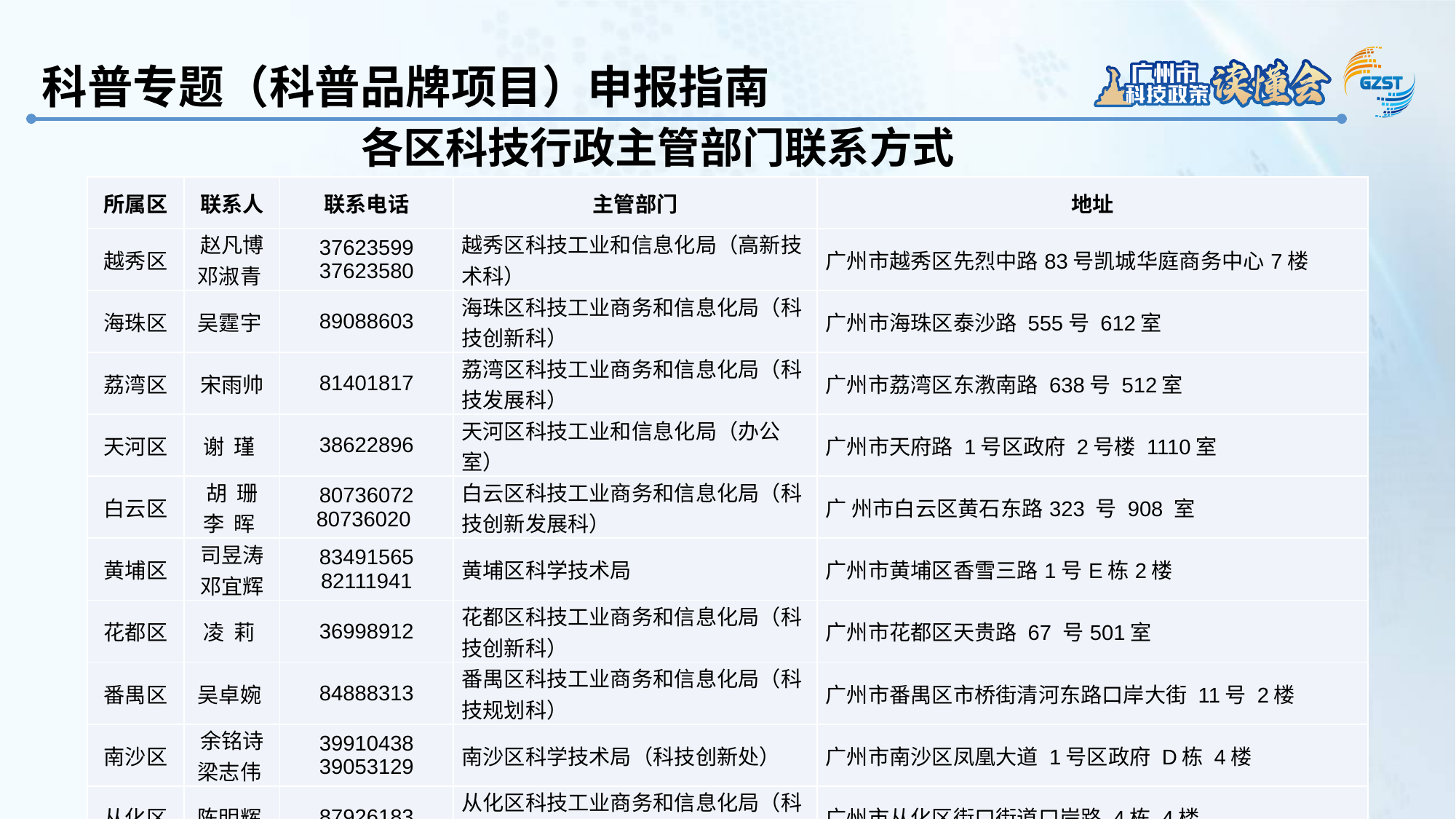

科普专题（科普品牌项目）申报指南
各区科技行政主管部门联系方式
| 所属区 | 联系人 | 联系电话 | 主管部门 | 地址 |
| --- | --- | --- | --- | --- |
| 越秀区 | 赵凡博邓淑青 | 37623599 37623580 | 越秀区科技工业和信息化局（高新技术科） | 广州市越秀区先烈中路83号凯城华庭商务中心7楼 |
| 海珠区 | 吴霆宇 | 89088603 | 海珠区科技工业商务和信息化局（科技创新科） | 广州市海珠区泰沙路 555号 612室 |
| 荔湾区 | 宋雨帅 | 81401817 | 荔湾区科技工业商务和信息化局（科技发展科） | 广州市荔湾区东漖南路 638号 512室 |
| 天河区 | 谢 瑾 | 38622896 | 天河区科技工业和信息化局（办公室） | 广州市天府路 1号区政府 2号楼 1110室 |
| 白云区 | 胡 珊 李 晖 | 80736072 80736020 | 白云区科技工业商务和信息化局（科技创新发展科） | 广 州市白云区黄石东路323 号 908 室 |
| 黄埔区 | 司昱涛邓宜辉 | 83491565 82111941 | 黄埔区科学技术局 | 广州市黄埔区香雪三路1号E栋2楼 |
| 花都区 | 凌 莉 | 36998912 | 花都区科技工业商务和信息化局（科技创新科） | 广州市花都区天贵路 67 号501室 |
| 番禺区 | 吴卓婉 | 84888313 | 番禺区科技工业商务和信息化局（科技规划科） | 广州市番禺区市桥街清河东路口岸大街 11号 2楼 |
| 南沙区 | 余铭诗梁志伟 | 39910438 39053129 | 南沙区科学技术局（科技创新处） | 广州市南沙区凤凰大道 1号区政府 D栋 4楼 |
| 从化区 | 陈明辉 | 87926183 | 从化区科技工业商务和信息化局（科技发展科） | 广州市从化区街口街道口岸路 4栋 4楼 |
| 增城区 | 王 羽 | 32893181 | 增城经济技术开发区科技创新局 | 广州增城经济技术开发区香山大道2号 |